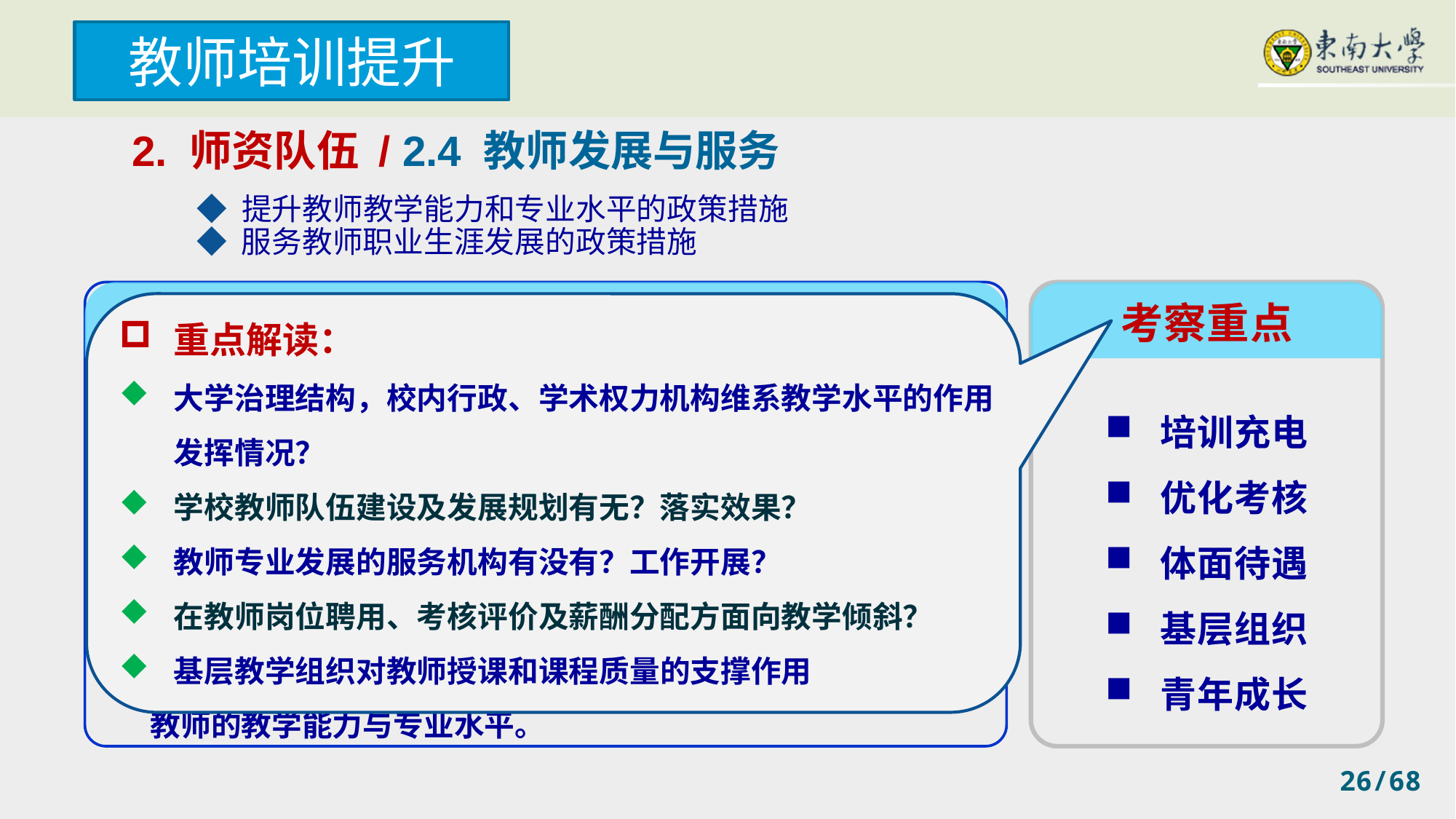

教师培训提升
2. 师资队伍 / 2.4 教师发展与服务
◆ 提升教师教学能力和专业水平的政策措施
◆ 服务教师职业生涯发展的政策措施

释    义
考察重点

重点解读：
大学治理结构，校内行政、学术权力机构维系教学水平的作用发挥情况？
学校教师队伍建设及发展规划有无？落实效果？
教师专业发展的服务机构有没有？工作开展？
在教师岗位聘用、考核评价及薪酬分配方面向教学倾斜？
基层教学组织对教师授课和课程质量的支撑作用

办学以教师为本。学校应重视教师职业发展，适时为其“充电”扩大眼界，崇尚学术，打造学术高原。有专门机构和固定投入予以保障。
努力改善教师的工作、学习、生活待遇，努力为教师提供体面生活，使之专注于教书育人。
创新基层学术组织模式，注重专业带头人培养，全面提高青年教师的教学能力与专业水平。
培训充电
优化考核
体面待遇
基层组织
青年成长